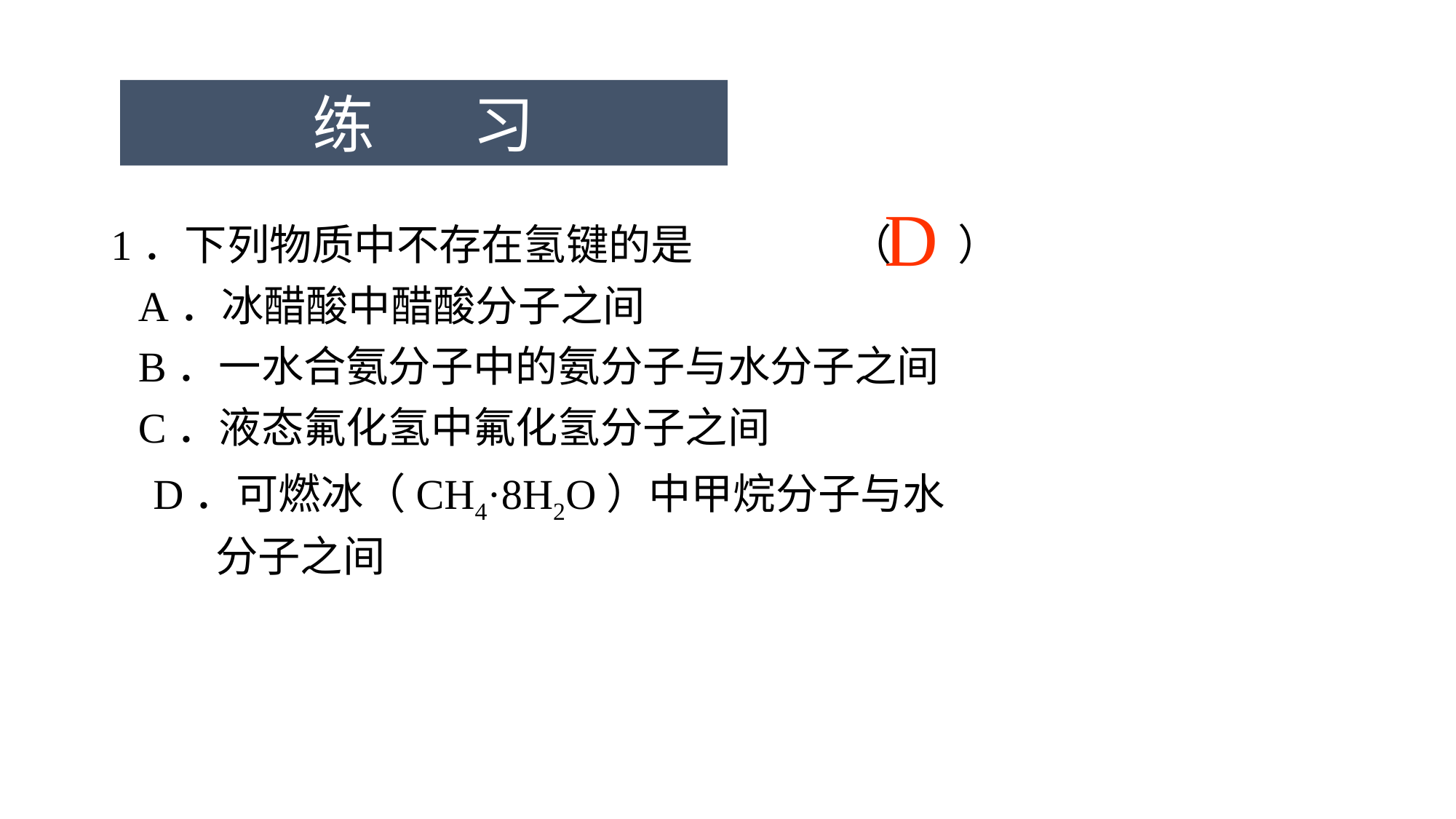

#
练       习
D
1．下列物质中不存在氢键的是	      （       ）
	A．冰醋酸中醋酸分子之间
	B．一水合氨分子中的氨分子与水分子之间
	C．液态氟化氢中氟化氢分子之间
    D．可燃冰（CH4·8H2O）中甲烷分子与水
          分子之间